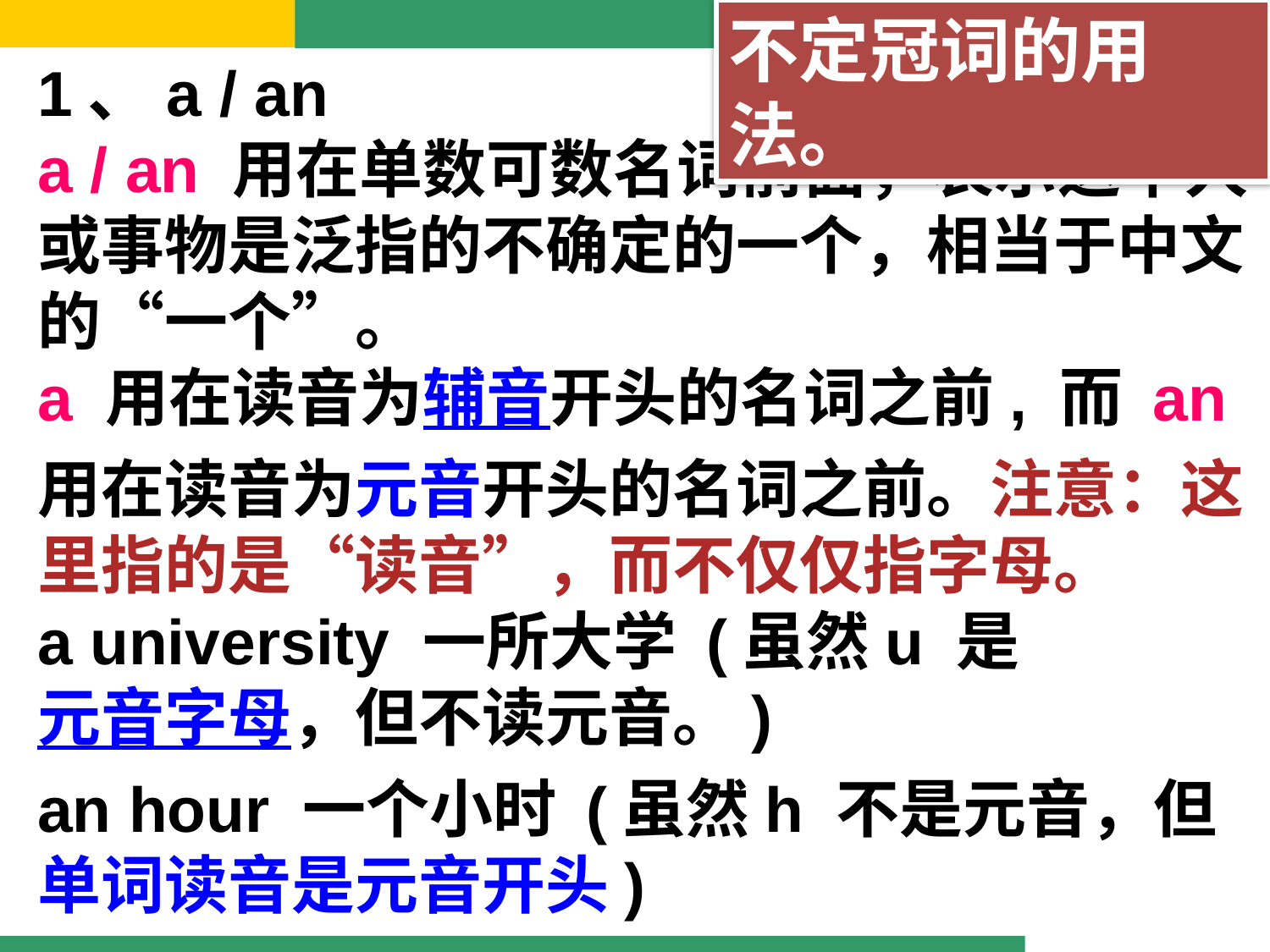

不定冠词的用法。
1、a / an
a / an 用在单数可数名词前面，表示这个人或事物是泛指的不确定的一个，相当于中文的“一个”。
a 用在读音为辅音开头的名词之前, 而 an 用在读音为元音开头的名词之前。注意：这里指的是“读音”，而不仅仅指字母。
a university 一所大学 (虽然u 是元音字母，但不读元音。)
an hour 一个小时 (虽然h 不是元音，但单词读音是元音开头)